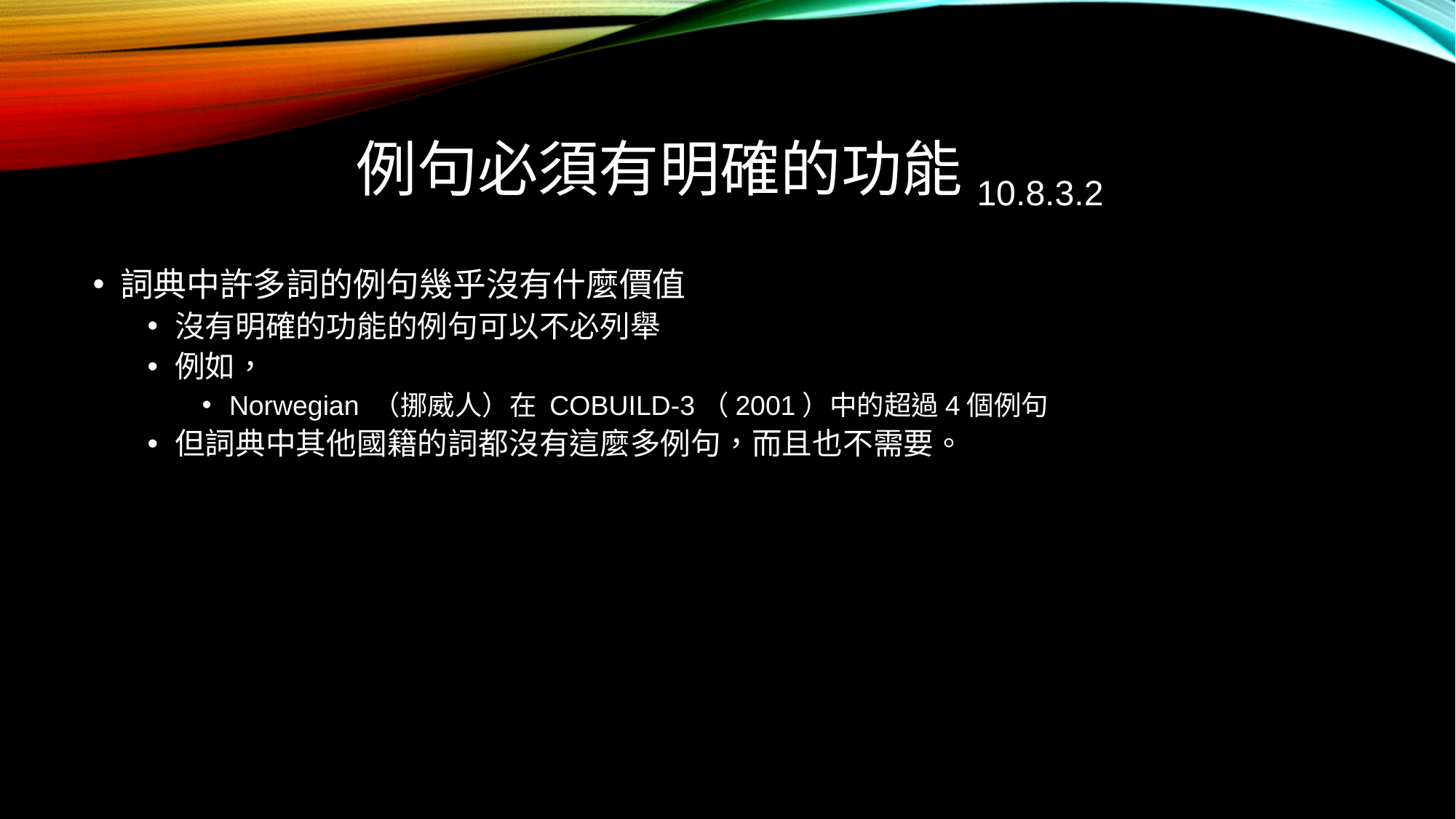

# 例句必須有明確的功能10.8.3.2
詞典中許多詞的例句幾乎沒有什麼價值
沒有明確的功能的例句可以不必列舉
例如，
Norwegian （挪威人）在 COBUILD-3（2001）中的超過4個例句
但詞典中其他國籍的詞都沒有這麼多例句，而且也不需要。